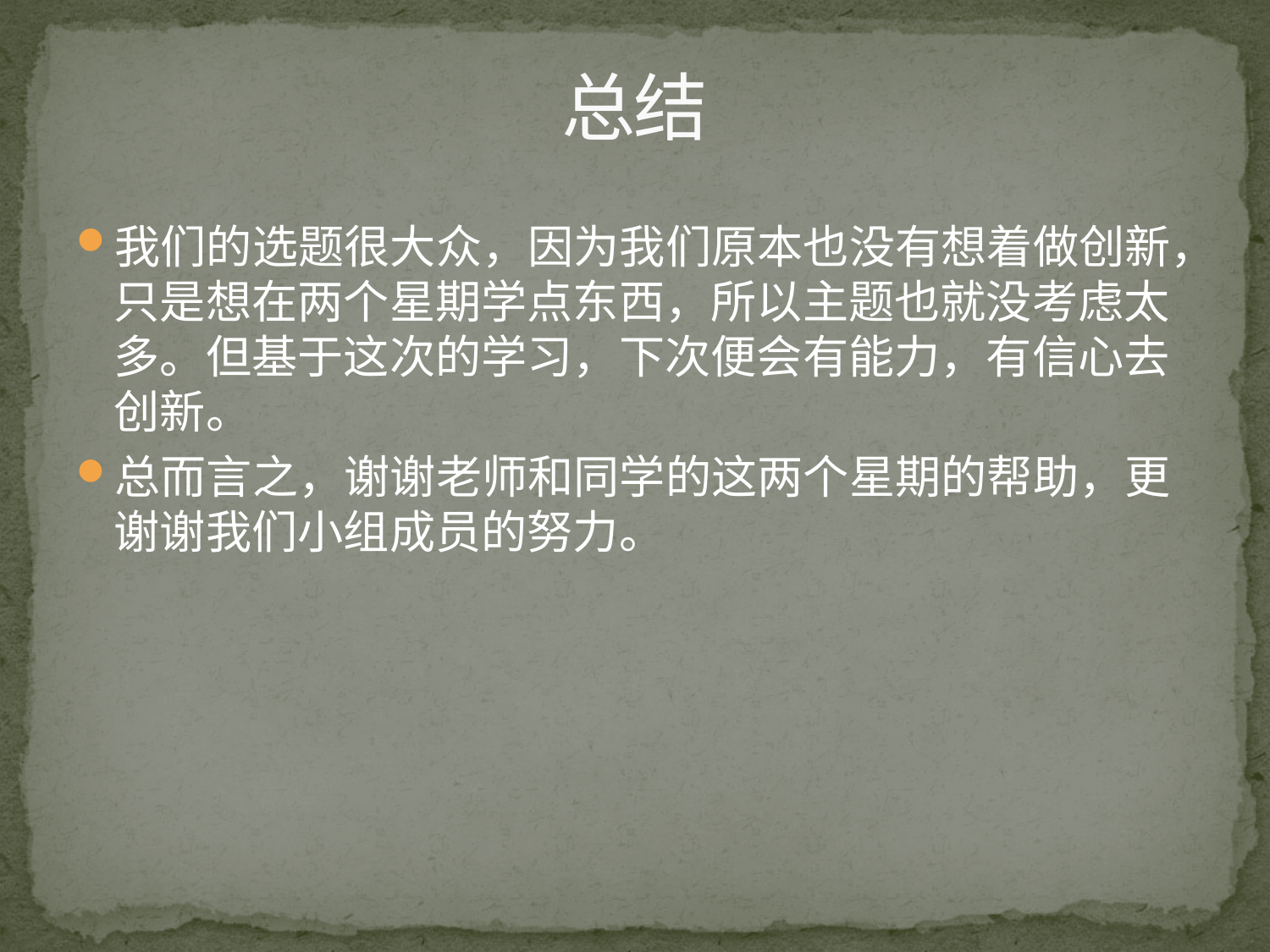

# 总结
我们的选题很大众，因为我们原本也没有想着做创新，只是想在两个星期学点东西，所以主题也就没考虑太多。但基于这次的学习，下次便会有能力，有信心去创新。
总而言之，谢谢老师和同学的这两个星期的帮助，更谢谢我们小组成员的努力。